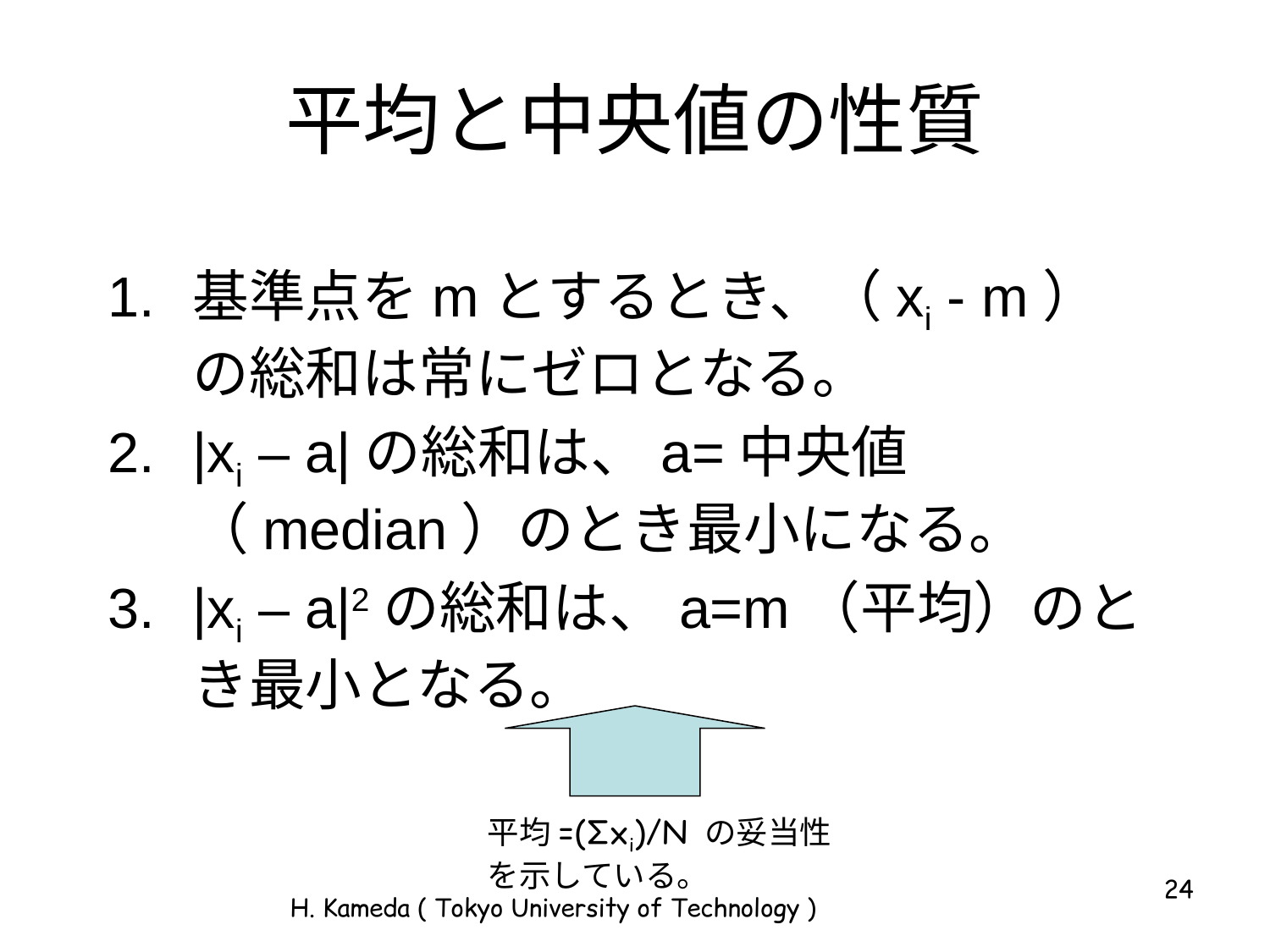

# 平均と中央値の性質
基準点をmとするとき、（xi - m）の総和は常にゼロとなる。
|xi – a|の総和は、a=中央値（median）のとき最小になる。
|xi – a|2の総和は、a=m（平均）のとき最小となる。

平均=(Σxi)/N の妥当性を示している。
24
H. Kameda ( Tokyo University of Technology )